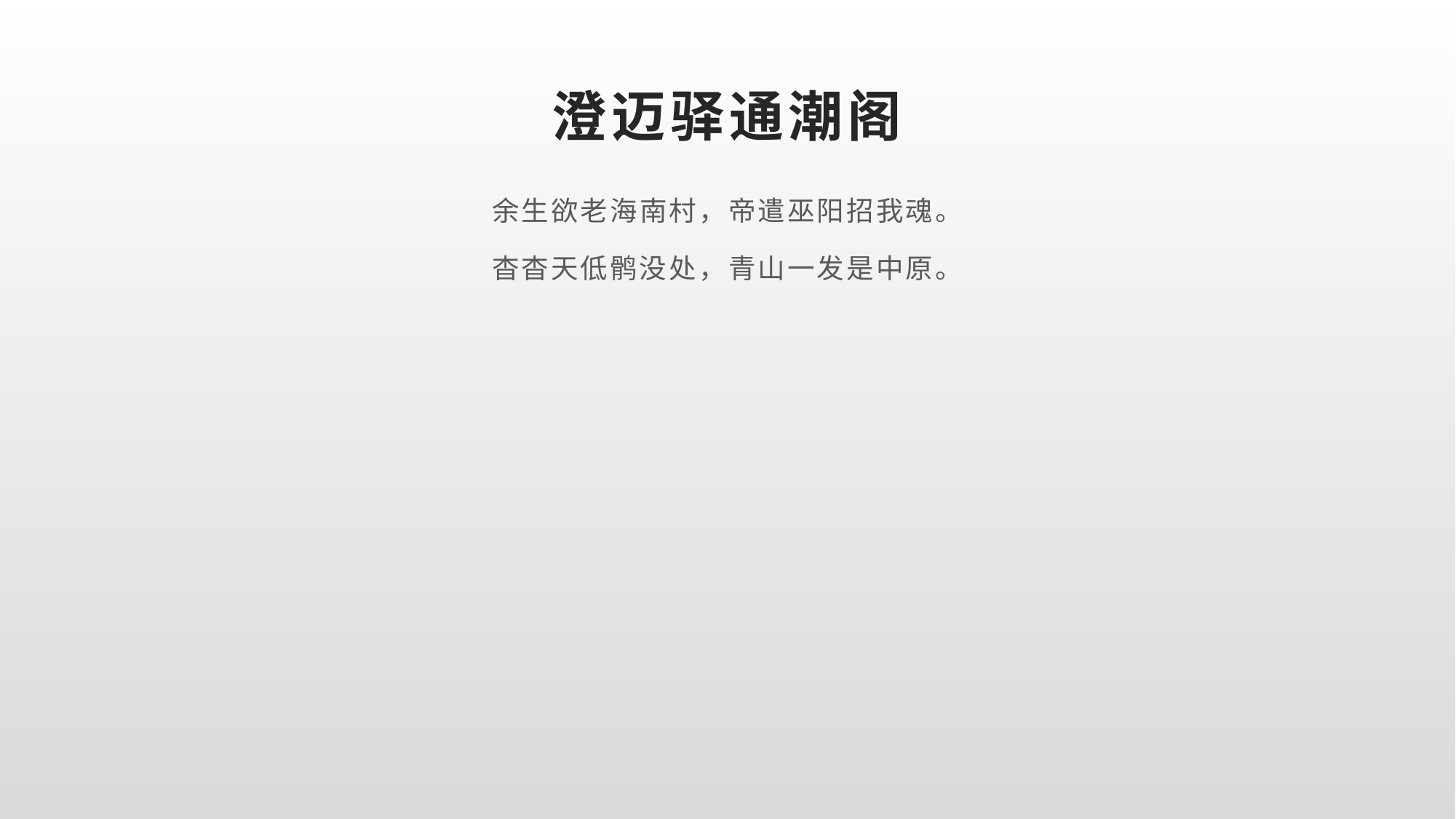

# 澄迈驿通潮阁
余生欲老海南村，帝遣巫阳招我魂。
杳杳天低鹘没处，青山一发是中原。